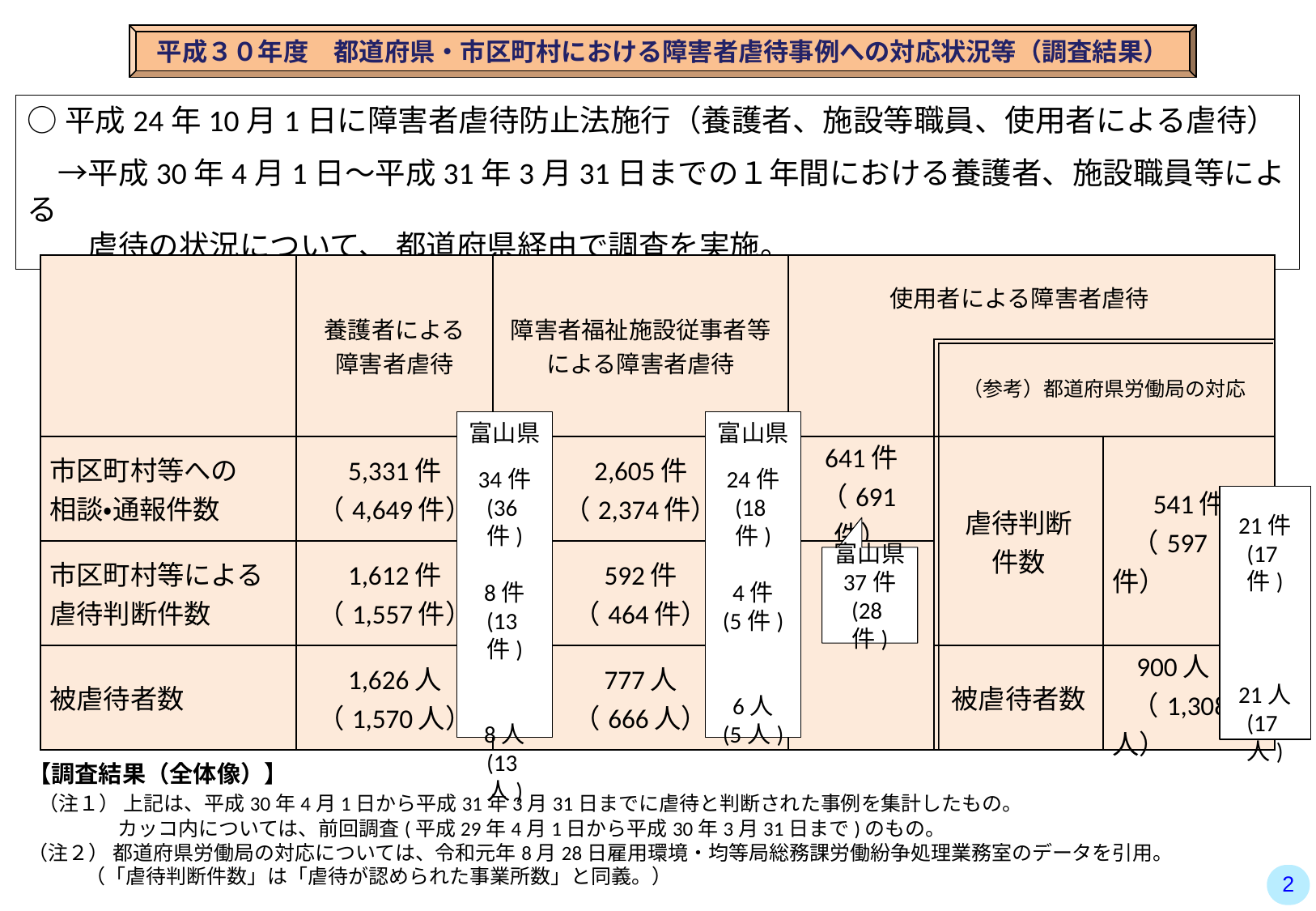

平成３０年度　都道府県・市区町村における障害者虐待事例への対応状況等（調査結果）
○平成24年10月1日に障害者虐待防止法施行（養護者、施設等職員、使用者による虐待）

　→平成30年4月1日～平成31年3月31日までの１年間における養護者、施設職員等による
　　虐待の状況について、 都道府県経由で調査を実施。
|  | 養護者による 障害者虐待 | 障害者福祉施設従事者等 による障害者虐待 | 使用者による障害者虐待 |  |  |
| --- | --- | --- | --- | --- | --- |
|  |  |  |  | （参考）都道府県労働局の対応 |  |
| 市区町村等への 相談・通報件数 | 5,331件 （4,649件） | 2,605件 （2,374件） | 641件 （691件） | 虐待判断 件数 | 541件 （597件） |
| 市区町村等による 虐待判断件数 | 1,612件 （1,557件） | 592件 （464件） |  |  |  |
| 被虐待者数 | 1,626人 （1,570人） | 777人 （666人） |  | 被虐待者数 | 900人 （1,308人） |
富山県

34件
(36件)

8件
(13件)

8人
(13人)
富山県

24件
(18件)

4件
(5件)

6人
(5人)

21件
(17件)

21人
(17人)
富山県
37件
(28件)
【調査結果（全体像）】
 （注１） 上記は、平成30年4月1日から平成31年3月31日までに虐待と判断された事例を集計したもの。
　　　　  カッコ内については、前回調査(平成29年4月1日から平成30年3月31日まで)のもの。
（注２） 都道府県労働局の対応については、令和元年8月28日雇用環境・均等局総務課労働紛争処理業務室のデータを引用。
             （「虐待判断件数」は「虐待が認められた事業所数」と同義。）
2